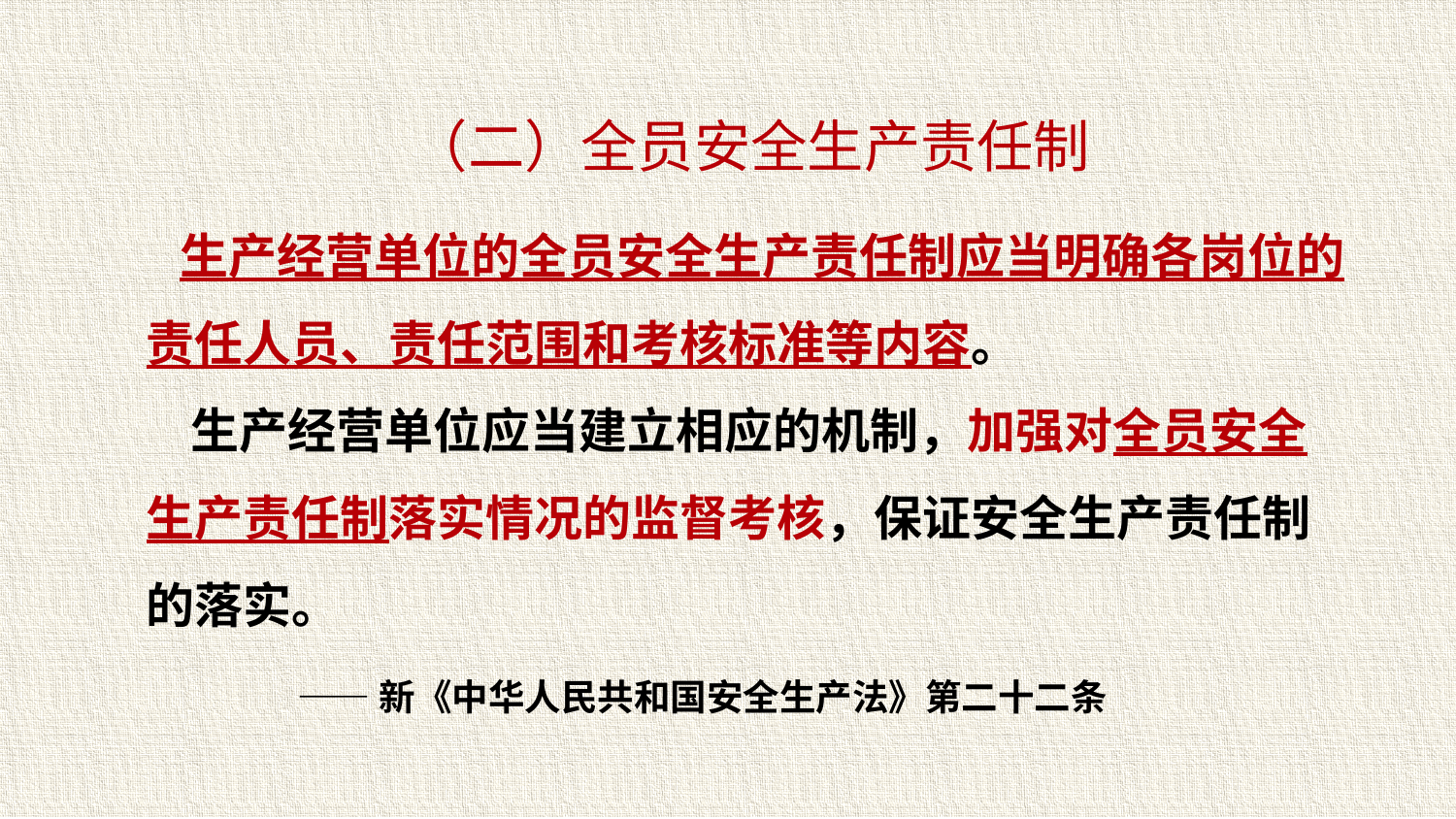

（二）全员安全生产责任制
  生产经营单位的全员安全生产责任制应当明确各岗位的责任人员、责任范围和考核标准等内容。
   生产经营单位应当建立相应的机制，加强对全员安全生产责任制落实情况的监督考核，保证安全生产责任制的落实。
              ——新《中华人民共和国安全生产法》第二十二条